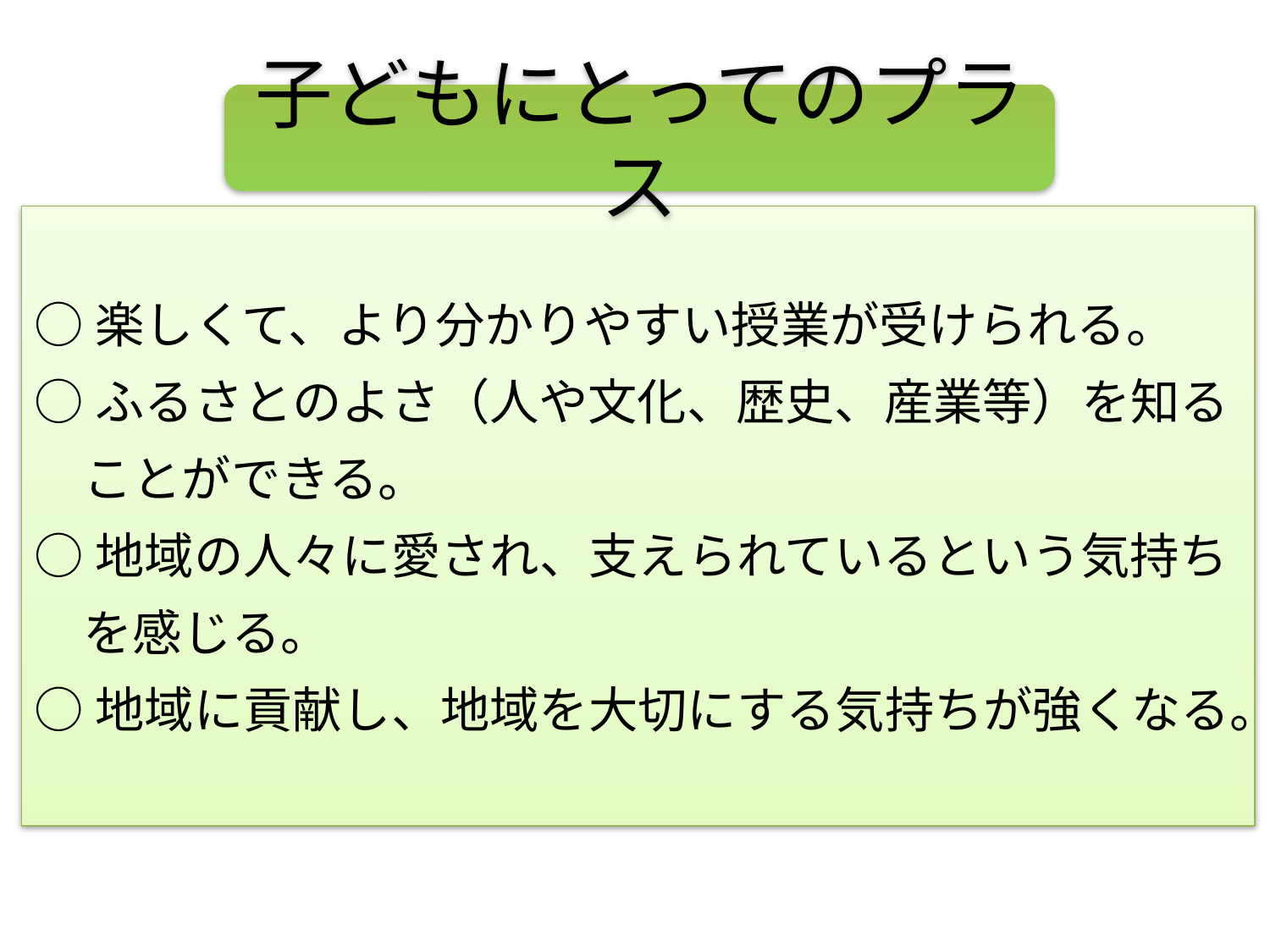

子どもにとってのプラス
○楽しくて、より分かりやすい授業が受けられる。
○ふるさとのよさ（人や文化、歴史、産業等）を知る
　ことができる。
○地域の人々に愛され、支えられているという気持ち
　を感じる。
○地域に貢献し、地域を大切にする気持ちが強くなる。